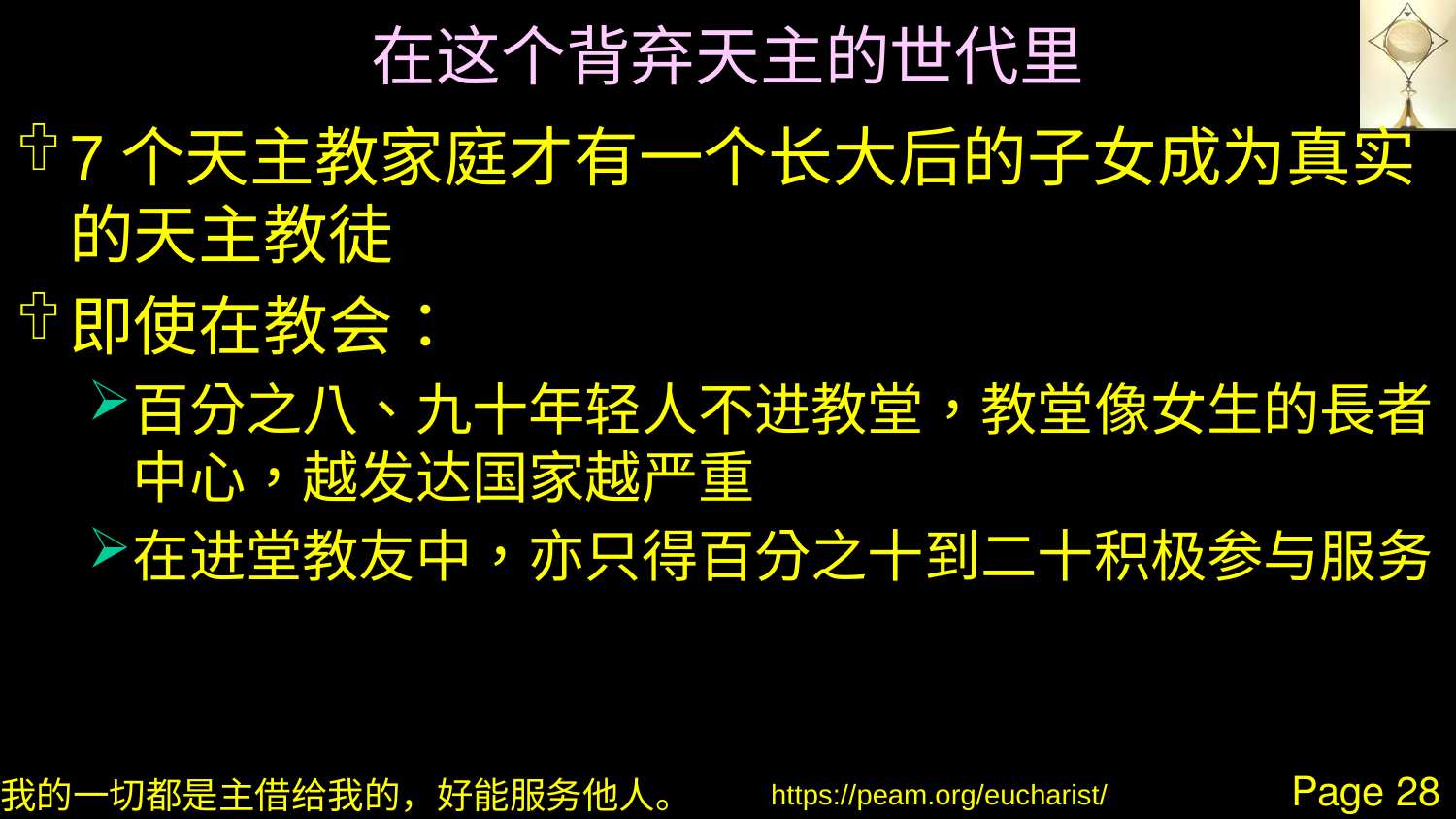

# 在这个背弃天主的世代里
7个天主教家庭才有一个长大后的子女成为真实的天主教徒
即使在教会：
百分之八、九十年轻人​​不进教堂，教堂像女生的長者中心，越发达国家越严重
在进堂教友中，亦只得百分之十到二十积极参与服务